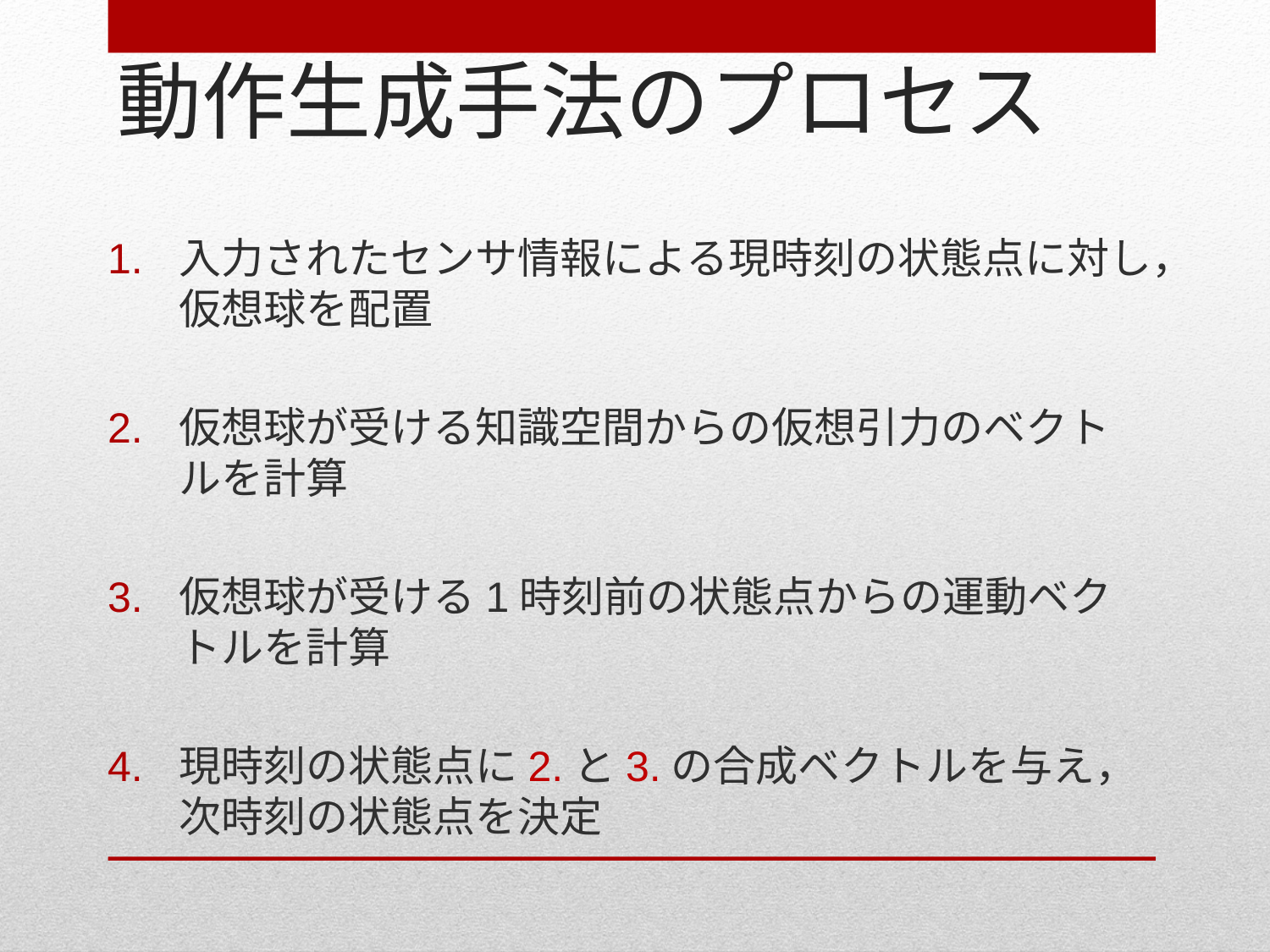

# 動作生成手法のプロセス
入力されたセンサ情報による現時刻の状態点に対し，仮想球を配置

仮想球が受ける知識空間からの仮想引力のベクトルを計算

仮想球が受ける1時刻前の状態点からの運動ベクトルを計算

現時刻の状態点に2.と3.の合成ベクトルを与え，次時刻の状態点を決定